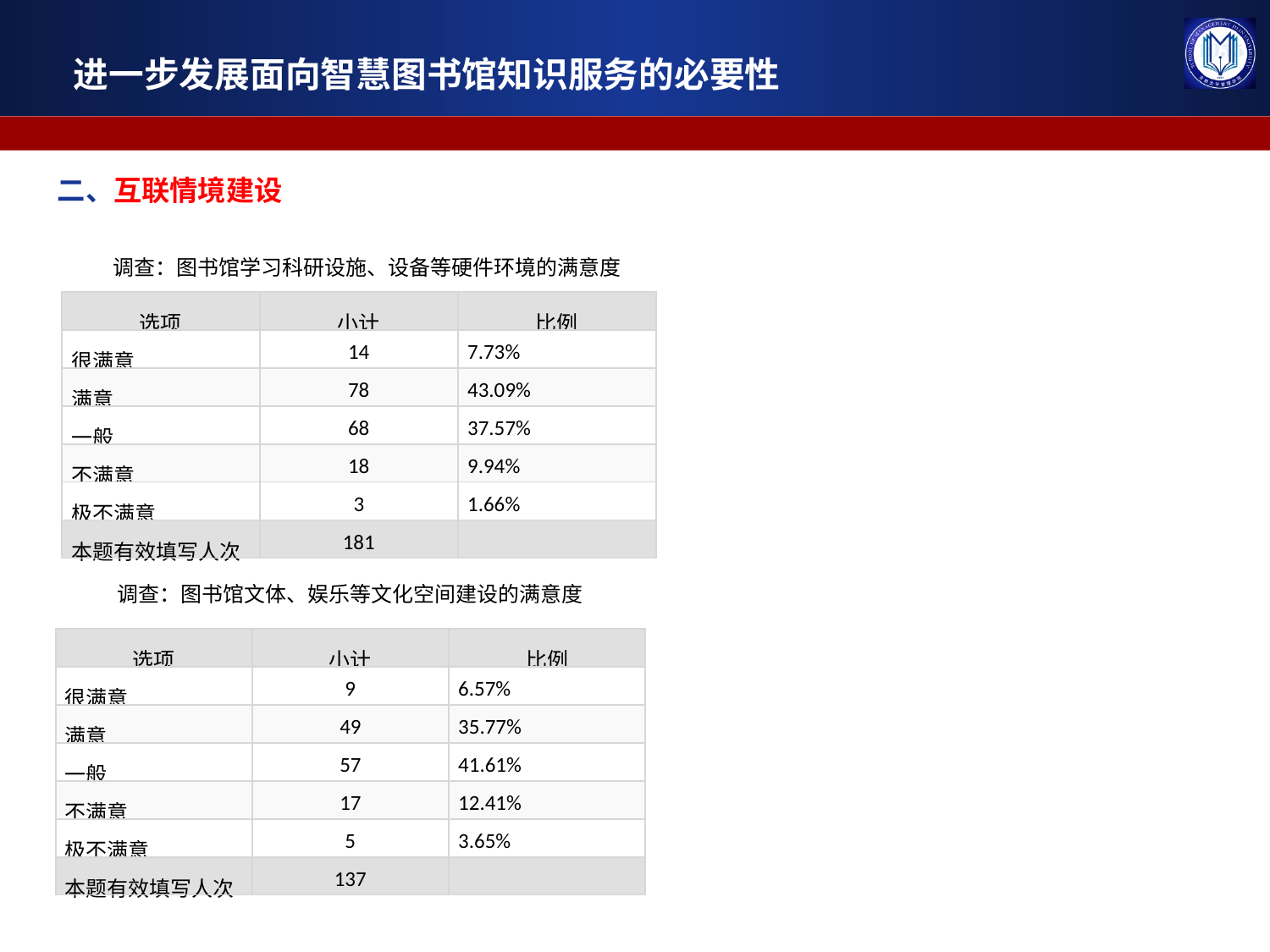

进一步发展面向智慧图书馆知识服务的必要性
二、互联情境建设
调查：图书馆学习科研设施、设备等硬件环境的满意度
| 选项 | 小计 | 比例 |
| --- | --- | --- |
| 很满意 | 14 | 7.73% |
| 满意 | 78 | 43.09% |
| 一般 | 68 | 37.57% |
| 不满意 | 18 | 9.94% |
| 极不满意 | 3 | 1.66% |
| 本题有效填写人次 | 181 |  |
调查：图书馆文体、娱乐等文化空间建设的满意度
| 选项 | 小计 | 比例 |
| --- | --- | --- |
| 很满意 | 9 | 6.57% |
| 满意 | 49 | 35.77% |
| 一般 | 57 | 41.61% |
| 不满意 | 17 | 12.41% |
| 极不满意 | 5 | 3.65% |
| 本题有效填写人次 | 137 |  |